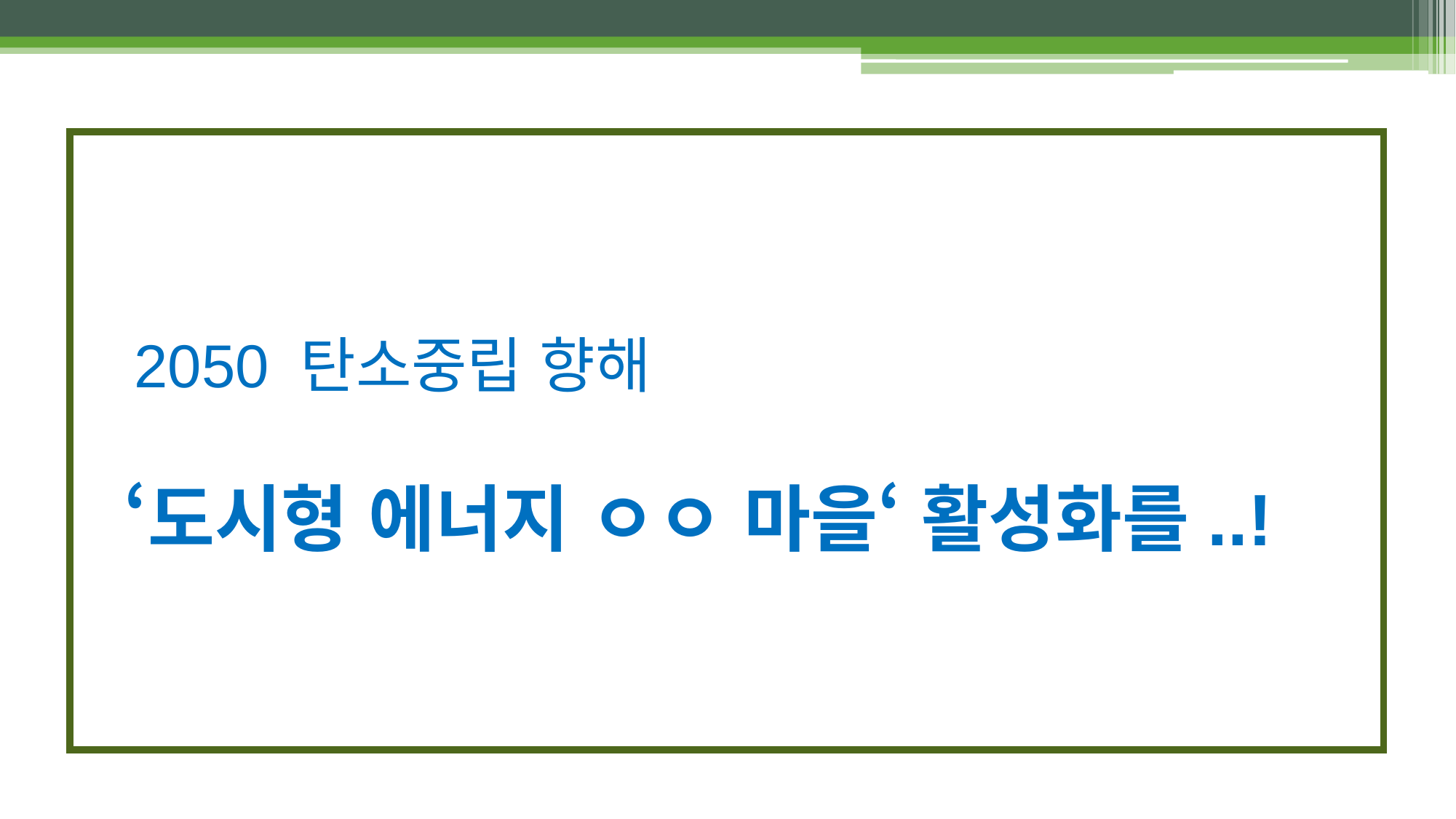

# 2050 탄소중립 향해 ‘도시형 에너지 ㅇㅇ 마을‘ 활성화를..!